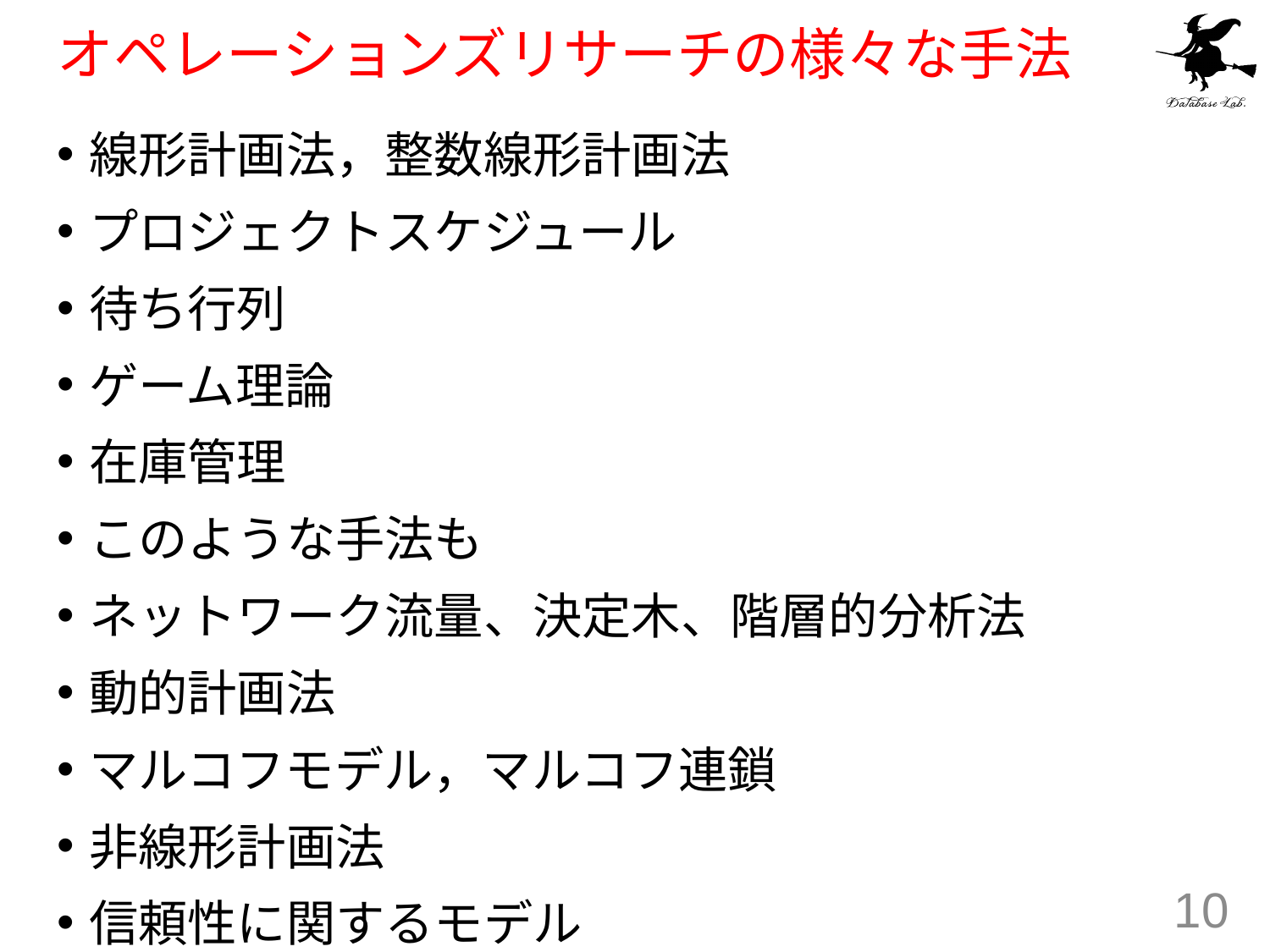

# オペレーションズリサーチの様々な手法
線形計画法，整数線形計画法
プロジェクトスケジュール
待ち行列
ゲーム理論
在庫管理
このような手法も
ネットワーク流量、決定木、階層的分析法
動的計画法
マルコフモデル，マルコフ連鎖
非線形計画法
信頼性に関するモデル

10